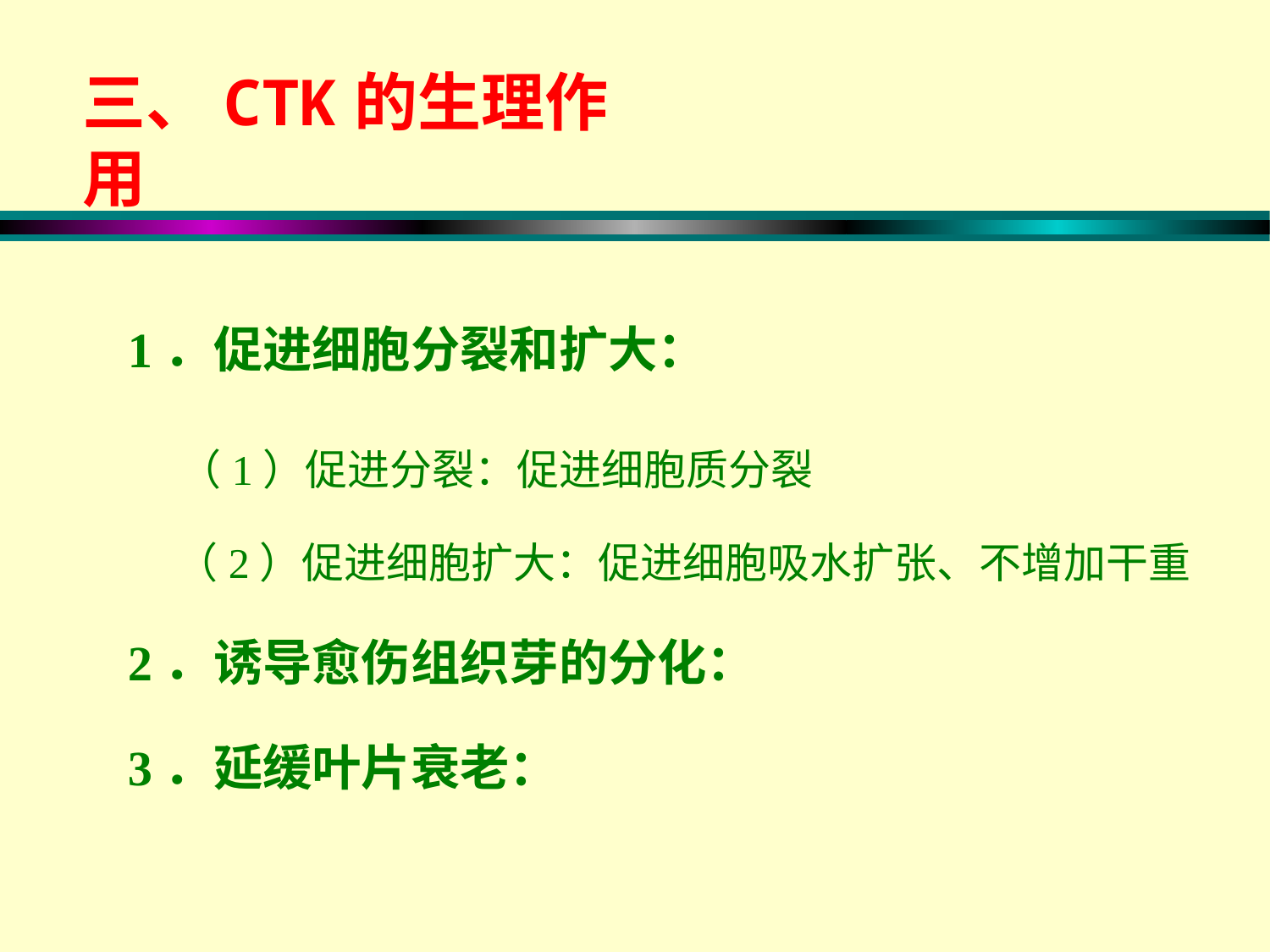

# 三、CTK的生理作用
1．促进细胞分裂和扩大：
   （1）促进分裂：促进细胞质分裂
    （2）促进细胞扩大：促进细胞吸水扩张、不增加干重
2．诱导愈伤组织芽的分化：
3．延缓叶片衰老：